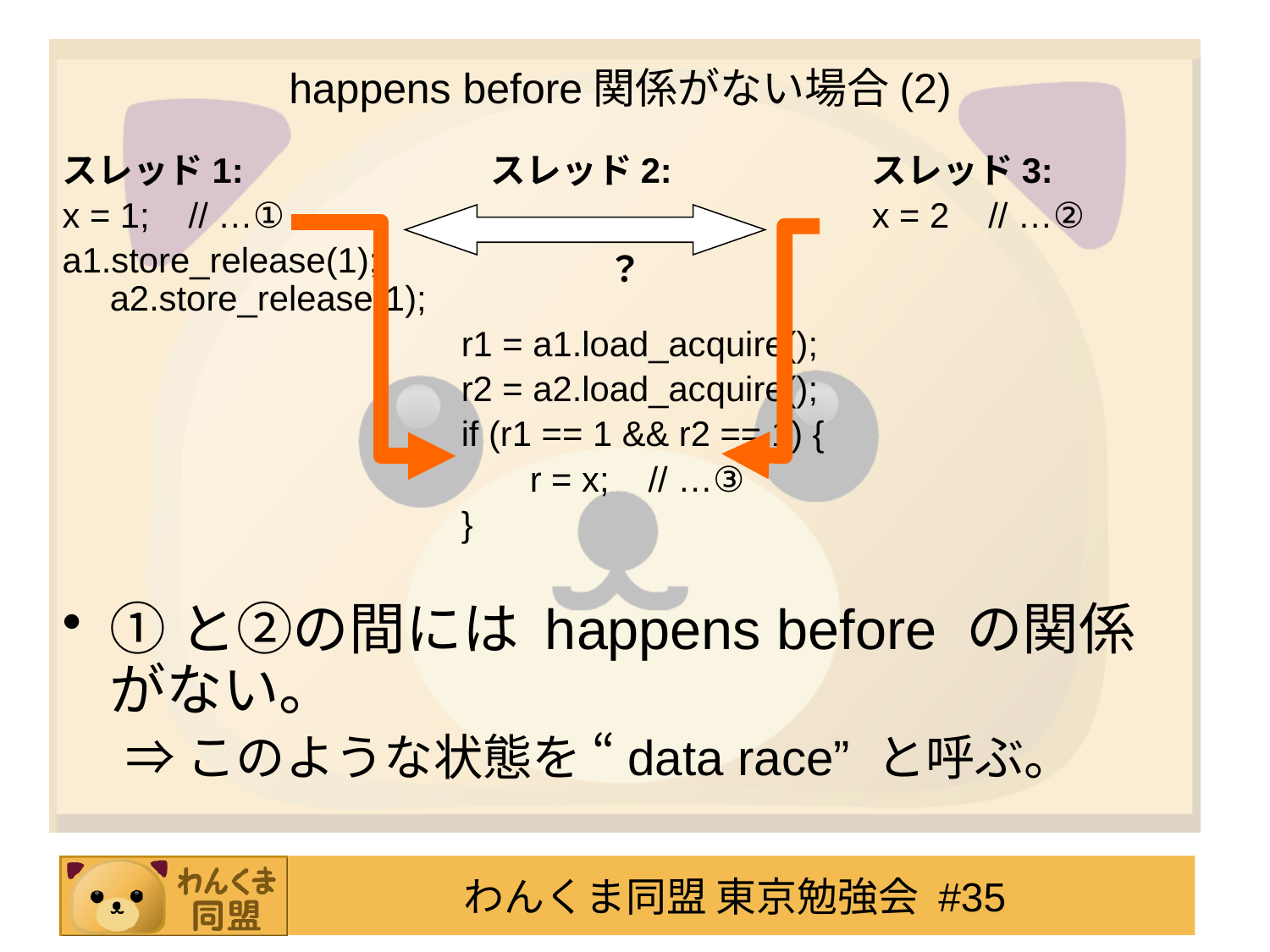

# happens before関係がない場合(2)
スレッド1:		スレッド2:		スレッド3:
x = 1;    // …①					x = 2    // …②
a1.store_release(1);				a2.store_release(1);
			          r1 = a1.load_acquire();
			          r2 = a2.load_acquire();
			          if (r1 == 1 && r2 == 1) {
				    r = x;    // …③
			          }

①と②の間には happens before の関係がない。
⇒このような状態を “data race” と呼ぶ。

？